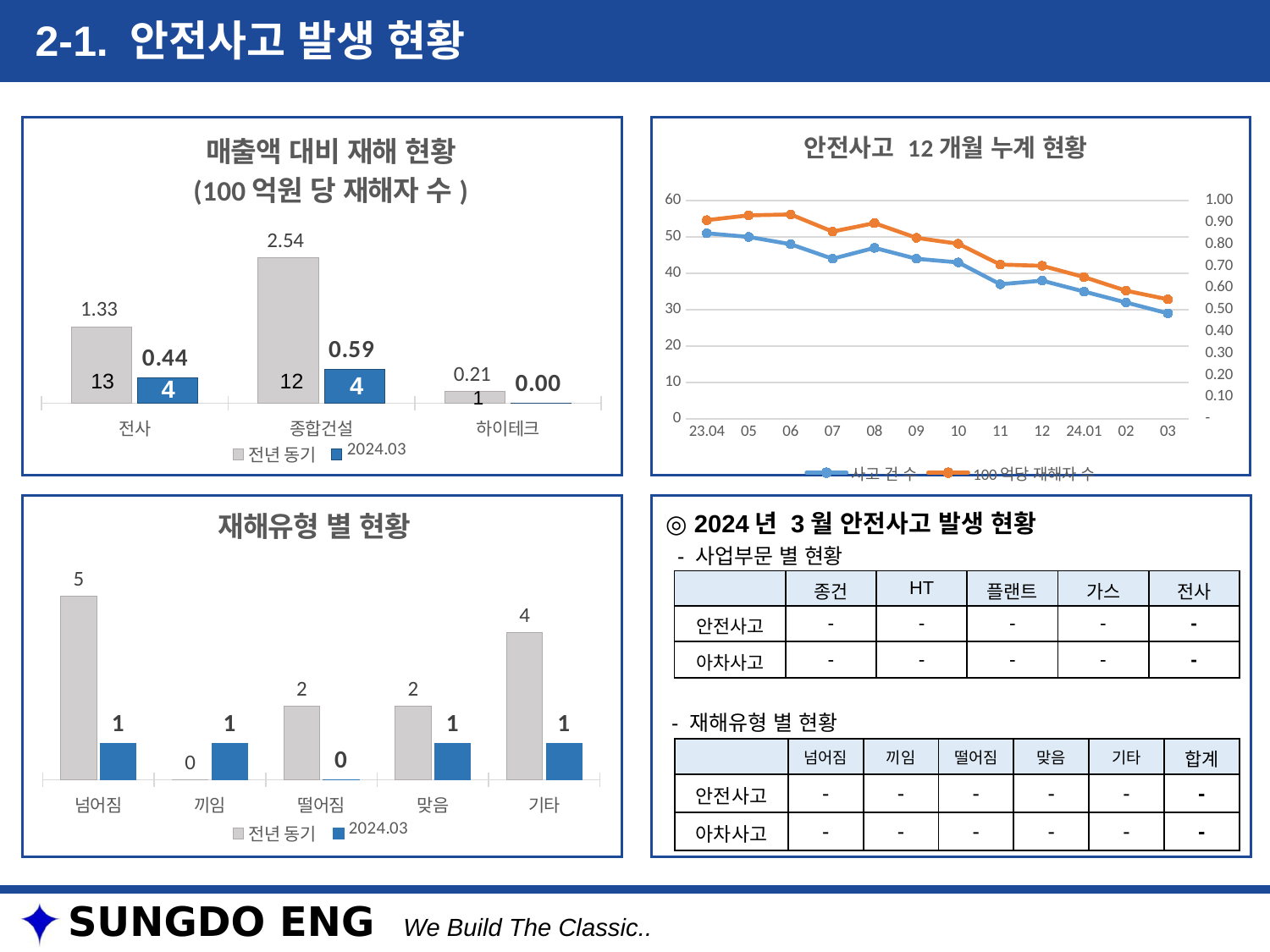

2-1. 안전사고 발생 현황

### Chart: 매출액 대비 재해 현황
(100억원 당 재해자 수)

| Category | 전년 동기 | 2024.03 |
|---|---|---|
| 전사 | 1.3347022587268993 | 0.43956043956043955 |
| 종합건설 | 2.536997885835095 | 0.5882352941176471 |
| 하이테크 | 0.20876826722338204 | 0.0 |

### Chart: 안전사고 12개월 누계 현황

| Category | 사고 건 수 | 100억당 재해자 수 |
|---|---|---|
| 23.04 | 51.0 | 0.9101117145102979 |
| 05 | 50.0 | 0.9322887128963572 |
| 06 | 48.0 | 0.9362654314015709 |
| 07 | 44.0 | 0.8578099577759309 |
| 08 | 47.0 | 0.8965859459124291 |
| 09 | 44.0 | 0.8292408466030573 |
| 10 | 43.0 | 0.802065904045607 |
| 11 | 37.0 | 0.706850289825961 |
| 12 | 38.0 | 0.7012020690460394 |
| 24.01 | 35.0 | 0.6497546776476975 |
| 02 | 32.0 | 0.5872436684980662 |
| 03 | 29.0 | 0.5475929581203373 |
13
12
8
4
4
1
◎ 2024년 3월 안전사고 발생 현황
  - 사업부문 별 현황

 - 재해유형 별 현황

### Chart: 재해유형 별 현황

| Category | 전년 동기 | 2024.03 |
|---|---|---|
| 넘어짐 | 5.0 | 1.0 |
| 끼임 | 0.0 | 1.0 |
| 떨어짐 | 2.0 | 0.0 |
| 맞음 | 2.0 | 1.0 |
| 기타 | 4.0 | 1.0 |
|  | 종건 | HT | 플랜트 | 가스 | 전사 |
| --- | --- | --- | --- | --- | --- |
| 안전사고 | - | - | - | - | - |
| 아차사고 | - | - | - | - | - |
|  | 넘어짐 | 끼임 | 떨어짐 | 맞음 | 기타 | 합계 |
| --- | --- | --- | --- | --- | --- | --- |
| 안전사고 | - | - | - | - | - | - |
| 아차사고 | - | - | - | - | - | - |